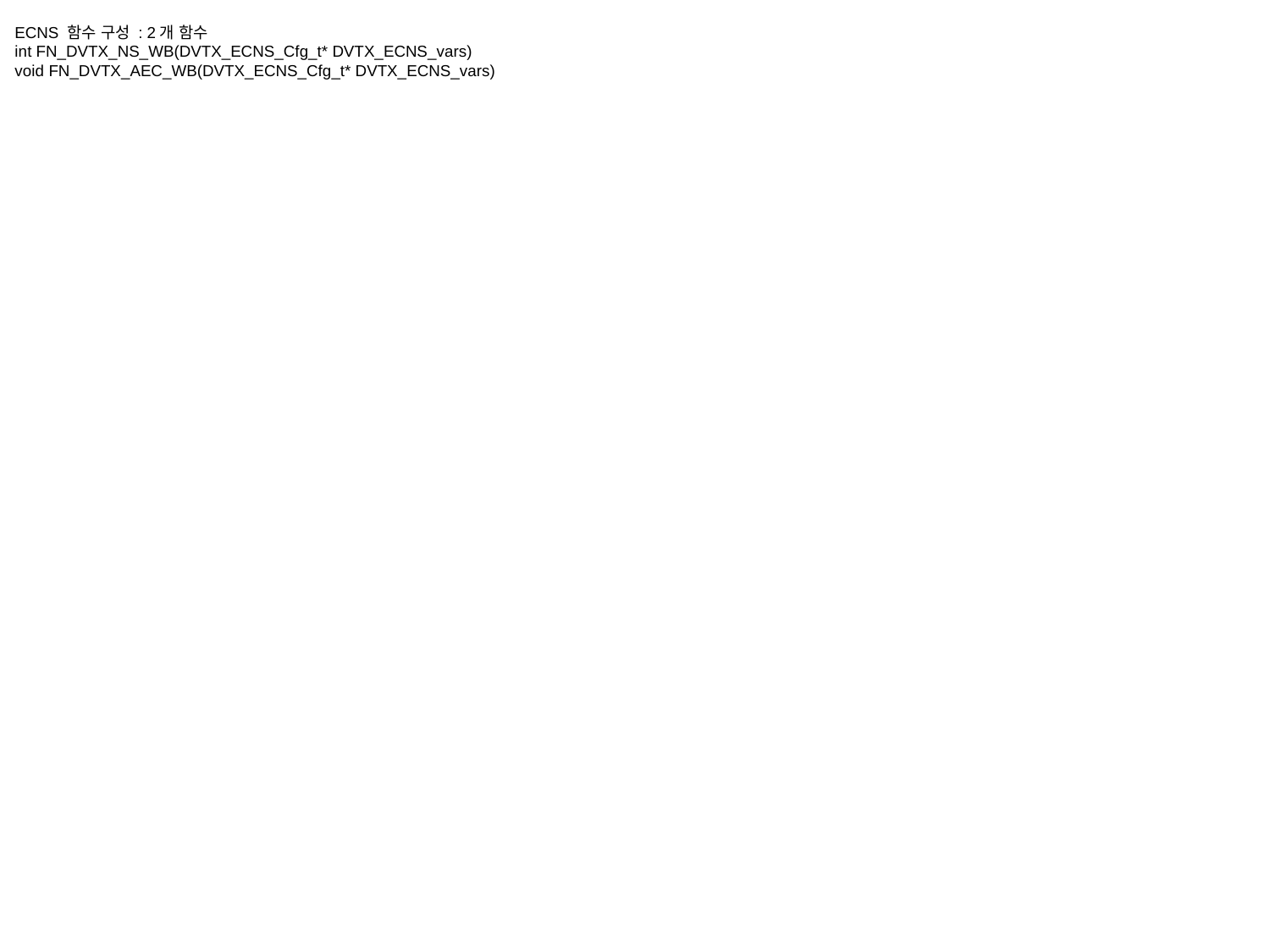

ECNS 함수 구성 : 2개 함수
int FN_DVTX_NS_WB(DVTX_ECNS_Cfg_t* DVTX_ECNS_vars)
void FN_DVTX_AEC_WB(DVTX_ECNS_Cfg_t* DVTX_ECNS_vars)